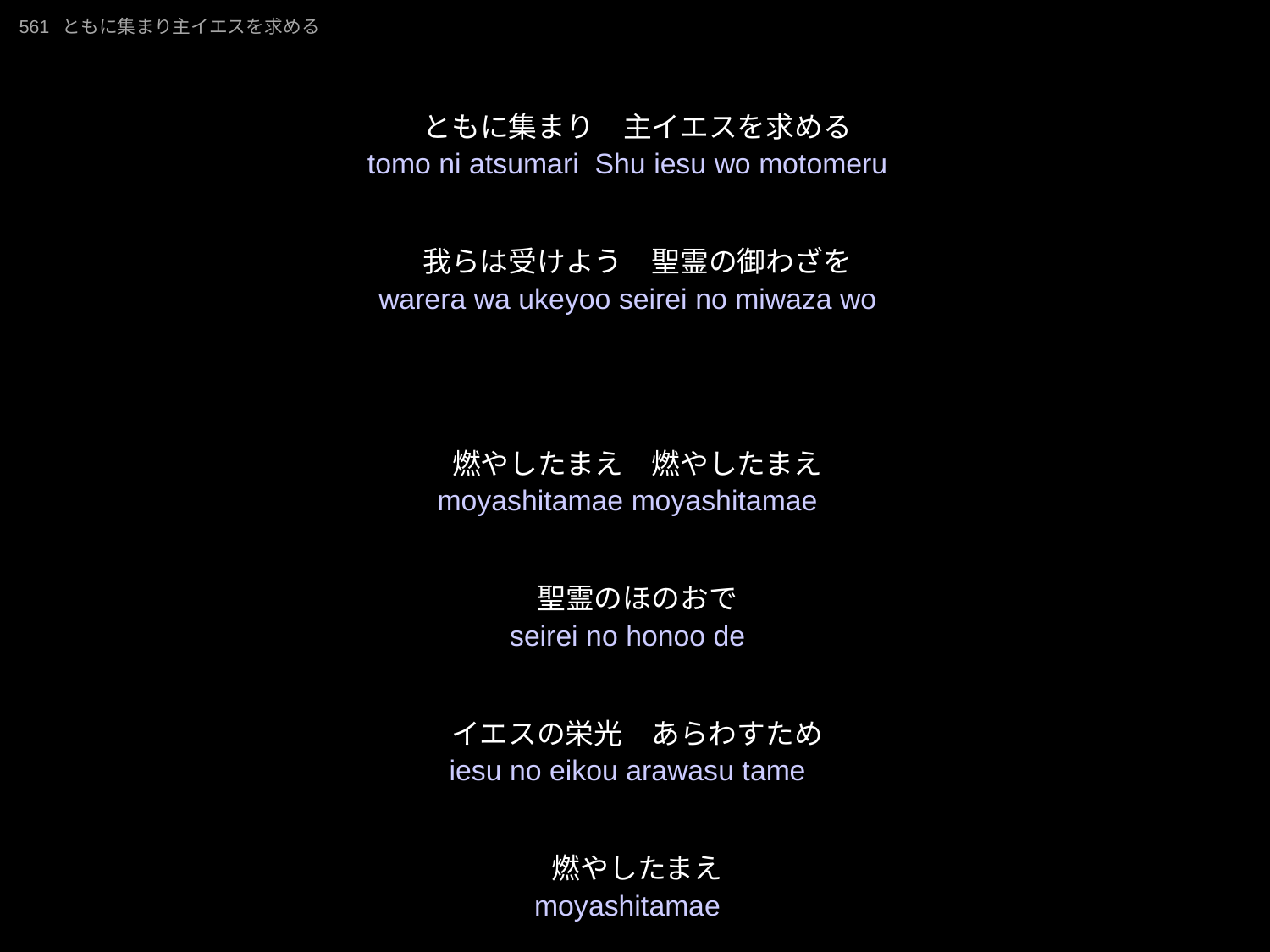

220925_-yoshiya.pp.ppt
しゅよわたしはうえかわいていまここにきました
561 ともに集まり主イエスを求める
★W
★４
ともに集まり　主イエスを求める

我らは受けよう　聖霊の御わざを

燃やしたまえ　燃やしたまえ

聖霊のほのおで

イエスの栄光　あらわすため

燃やしたまえ
tomo ni atsumari  Shu iesu wo motomeru

warera wa ukeyoo seirei no miwaza wo

moyashitamae moyashitamae

seirei no honoo de

iesu no eikou arawasu tame

moyashitamae